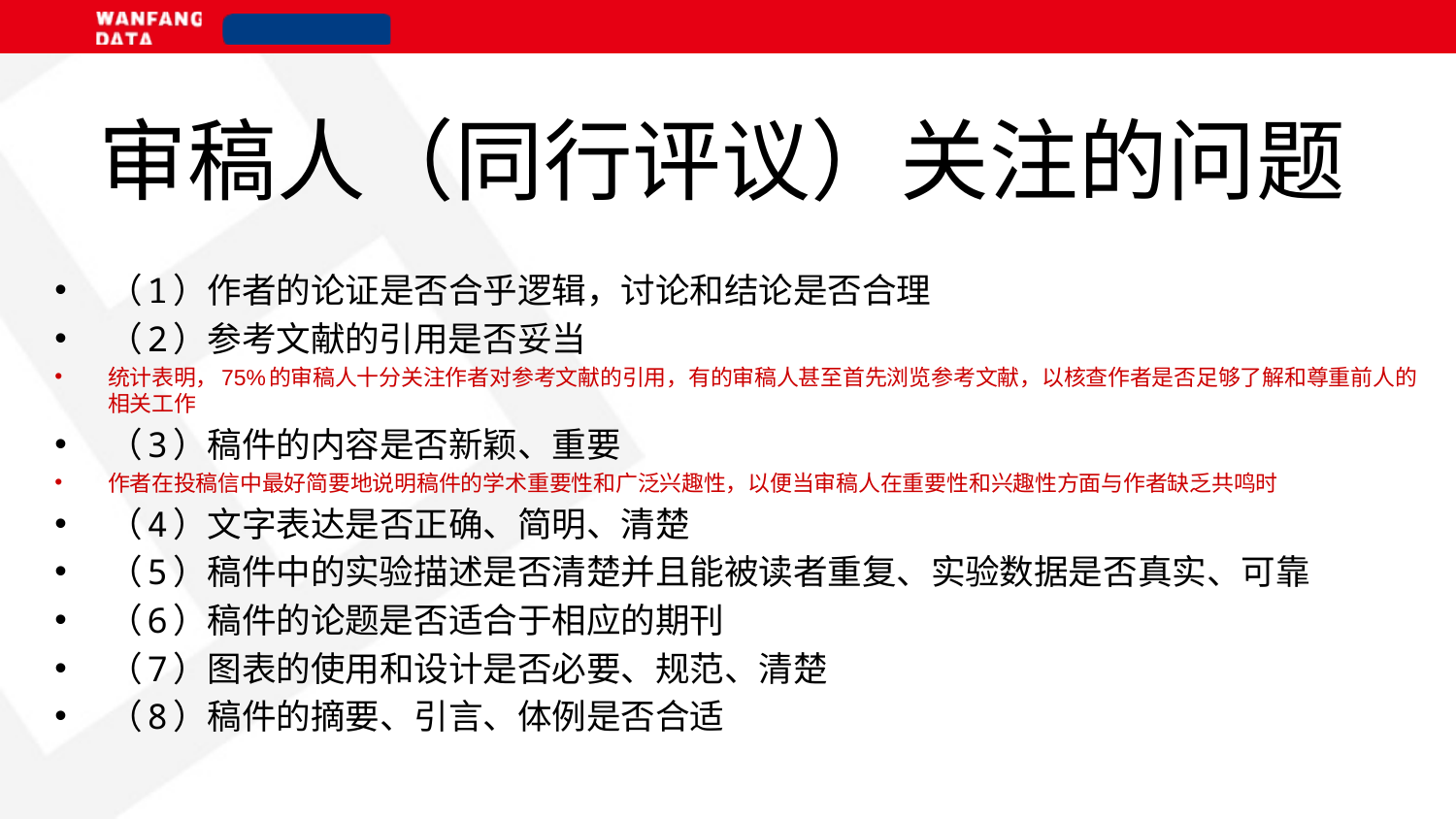

# 审稿人（同行评议）关注的问题
（1）作者的论证是否合乎逻辑，讨论和结论是否合理
（2）参考文献的引用是否妥当
统计表明，75%的审稿人十分关注作者对参考文献的引用，有的审稿人甚至首先浏览参考文献，以核查作者是否足够了解和尊重前人的相关工作
（3）稿件的内容是否新颖、重要
作者在投稿信中最好简要地说明稿件的学术重要性和广泛兴趣性，以便当审稿人在重要性和兴趣性方面与作者缺乏共鸣时
（4）文字表达是否正确、简明、清楚
（5）稿件中的实验描述是否清楚并且能被读者重复、实验数据是否真实、可靠
（6）稿件的论题是否适合于相应的期刊
（7）图表的使用和设计是否必要、规范、清楚
（8）稿件的摘要、引言、体例是否合适